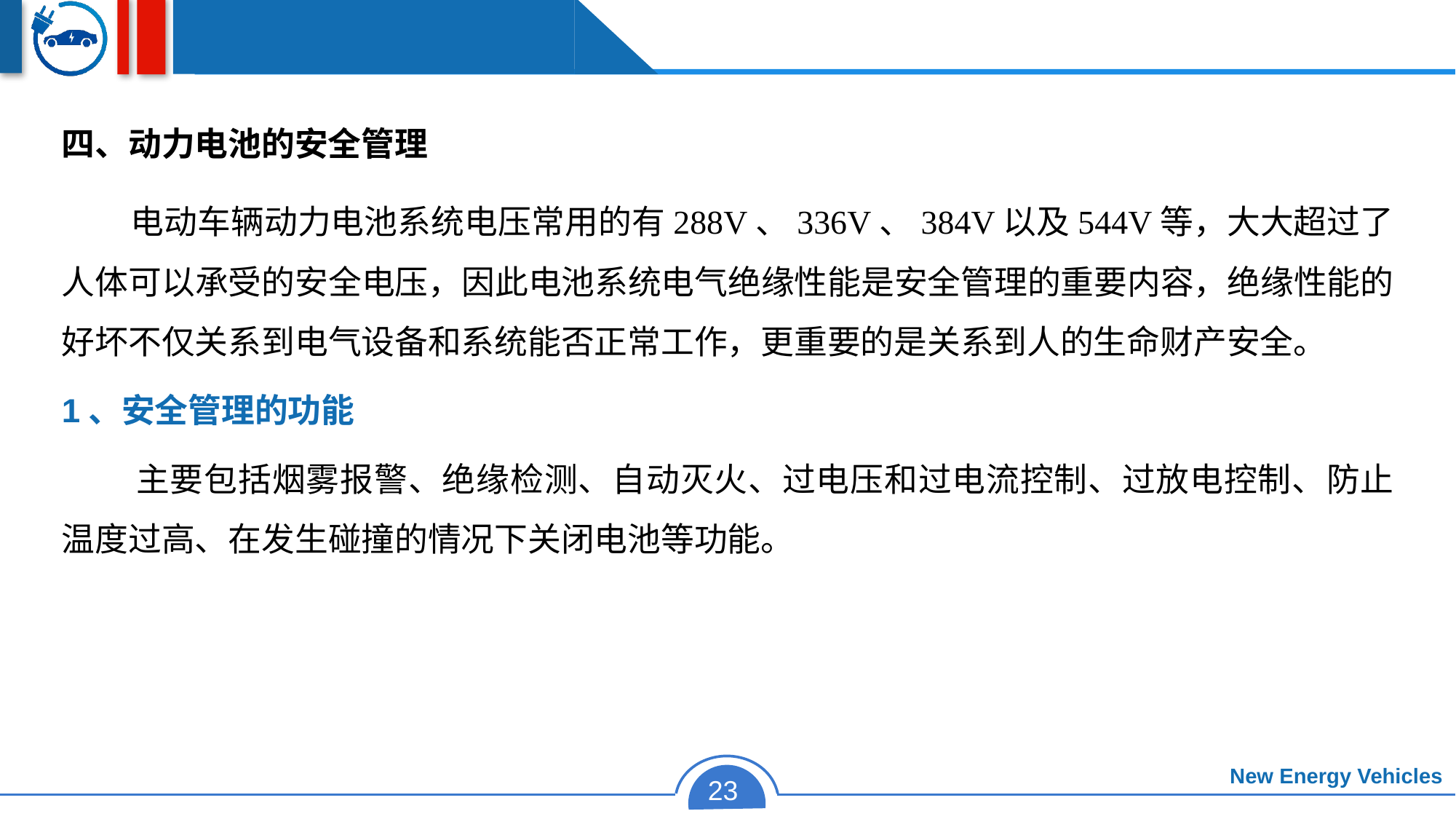

四、动力电池的安全管理
        电动车辆动力电池系统电压常用的有288V、336V、384V以及544V等，大大超过了人体可以承受的安全电压，因此电池系统电气绝缘性能是安全管理的重要内容，绝缘性能的好坏不仅关系到电气设备和系统能否正常工作，更重要的是关系到人的生命财产安全。
1、安全管理的功能
        主要包括烟雾报警、绝缘检测、自动灭火、过电压和过电流控制、过放电控制、防止温度过高、在发生碰撞的情况下关闭电池等功能。